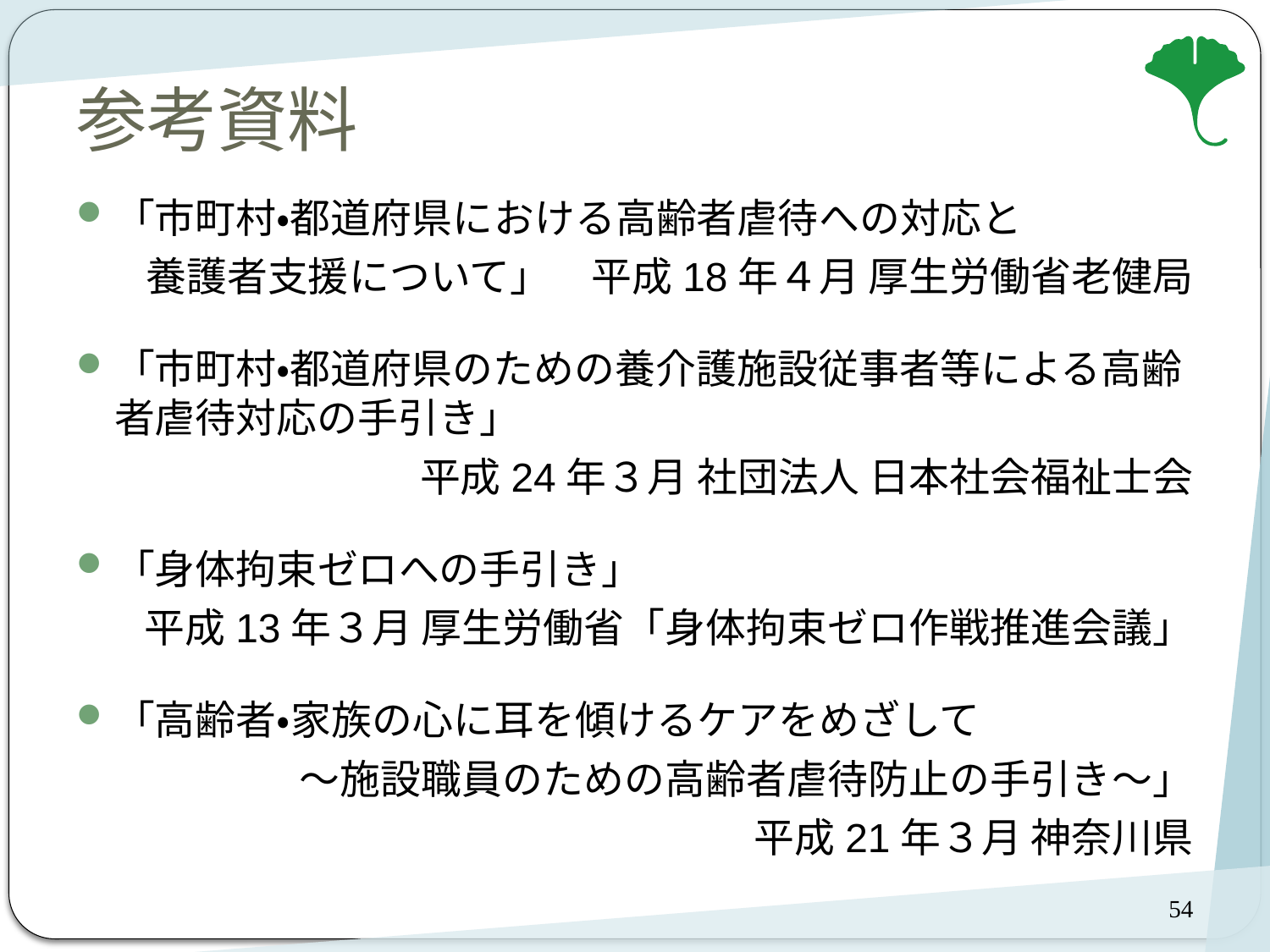

# 参考資料
「市町村・都道府県における高齢者虐待への対応と
養護者支援について」　平成18年４月 厚生労働省老健局

「市町村・都道府県のための養介護施設従事者等による高齢者虐待対応の手引き」
平成24年３月 社団法人 日本社会福祉士会

「身体拘束ゼロへの手引き」
平成13年３月 厚生労働省「身体拘束ゼロ作戦推進会議」

「高齢者・家族の心に耳を傾けるケアをめざして
～施設職員のための高齢者虐待防止の手引き～」
平成21年３月 神奈川県
54